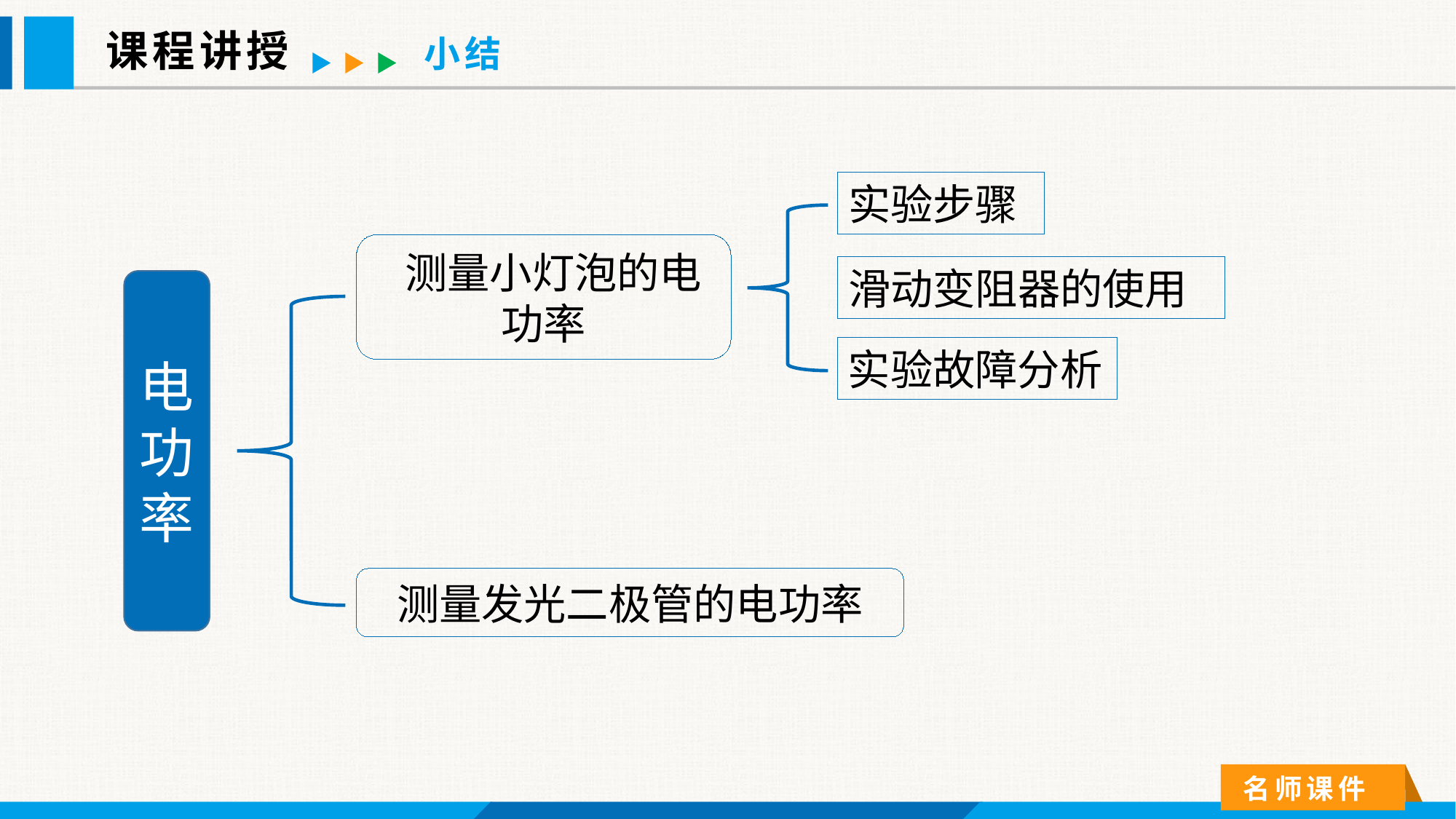

课程讲授
小结

实验步骤

 测量小灯泡的电功率
滑动变阻器的使用
电功率

实验故障分析
测量发光二极管的电功率